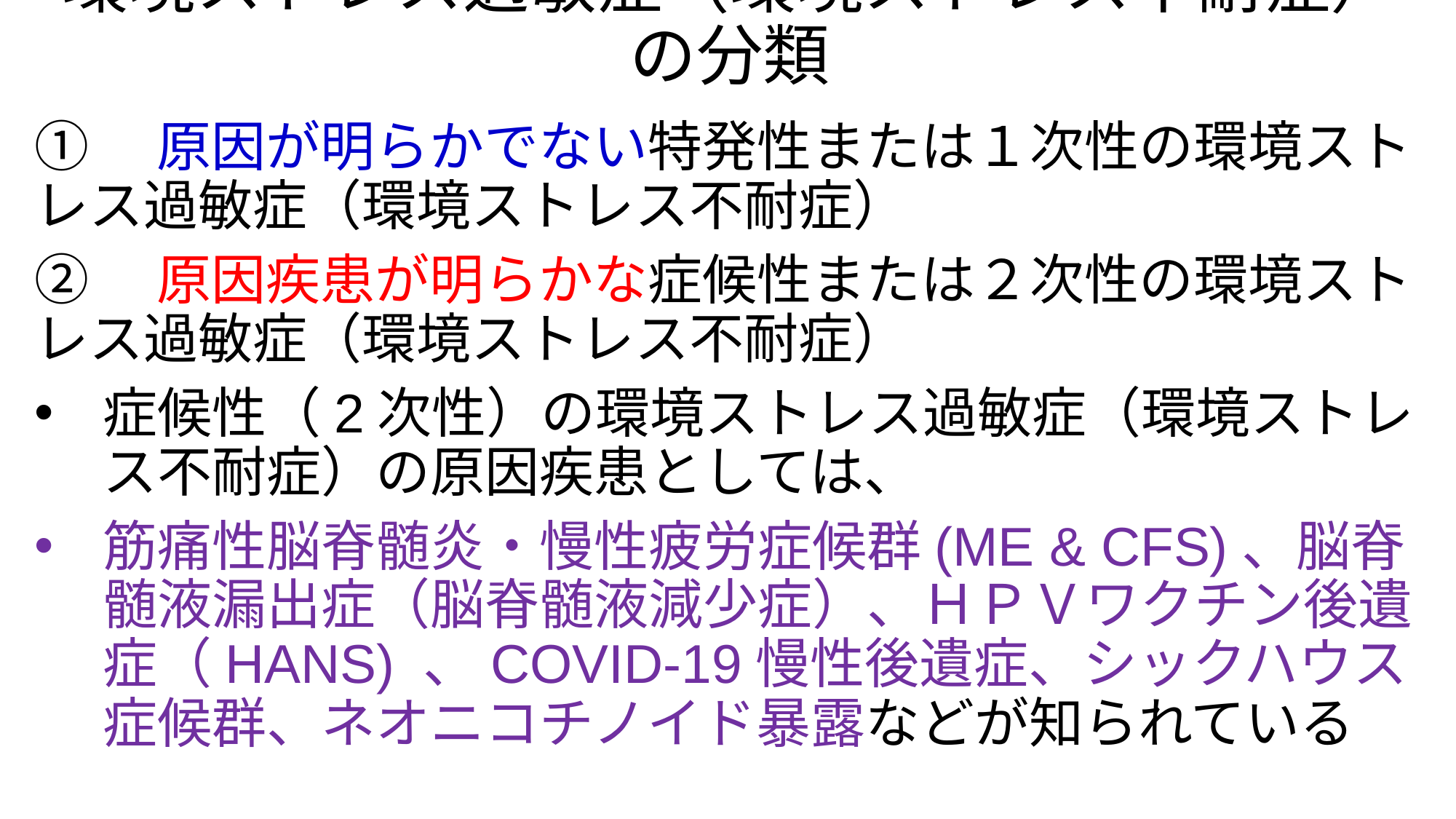

# 環境ストレス過敏症（環境ストレス不耐症）の分類
①　原因が明らかでない特発性または１次性の環境ストレス過敏症（環境ストレス不耐症）
②　原因疾患が明らかな症候性または２次性の環境ストレス過敏症（環境ストレス不耐症）
症候性（2次性）の環境ストレス過敏症（環境ストレス不耐症）の原因疾患としては、
筋痛性脳脊髄炎・慢性疲労症候群(ME & CFS)、脳脊髄液漏出症（脳脊髄液減少症）、ＨＰＶワクチン後遺症（HANS) 、COVID-19慢性後遺症、シックハウス症候群、ネオニコチノイド暴露などが知られている